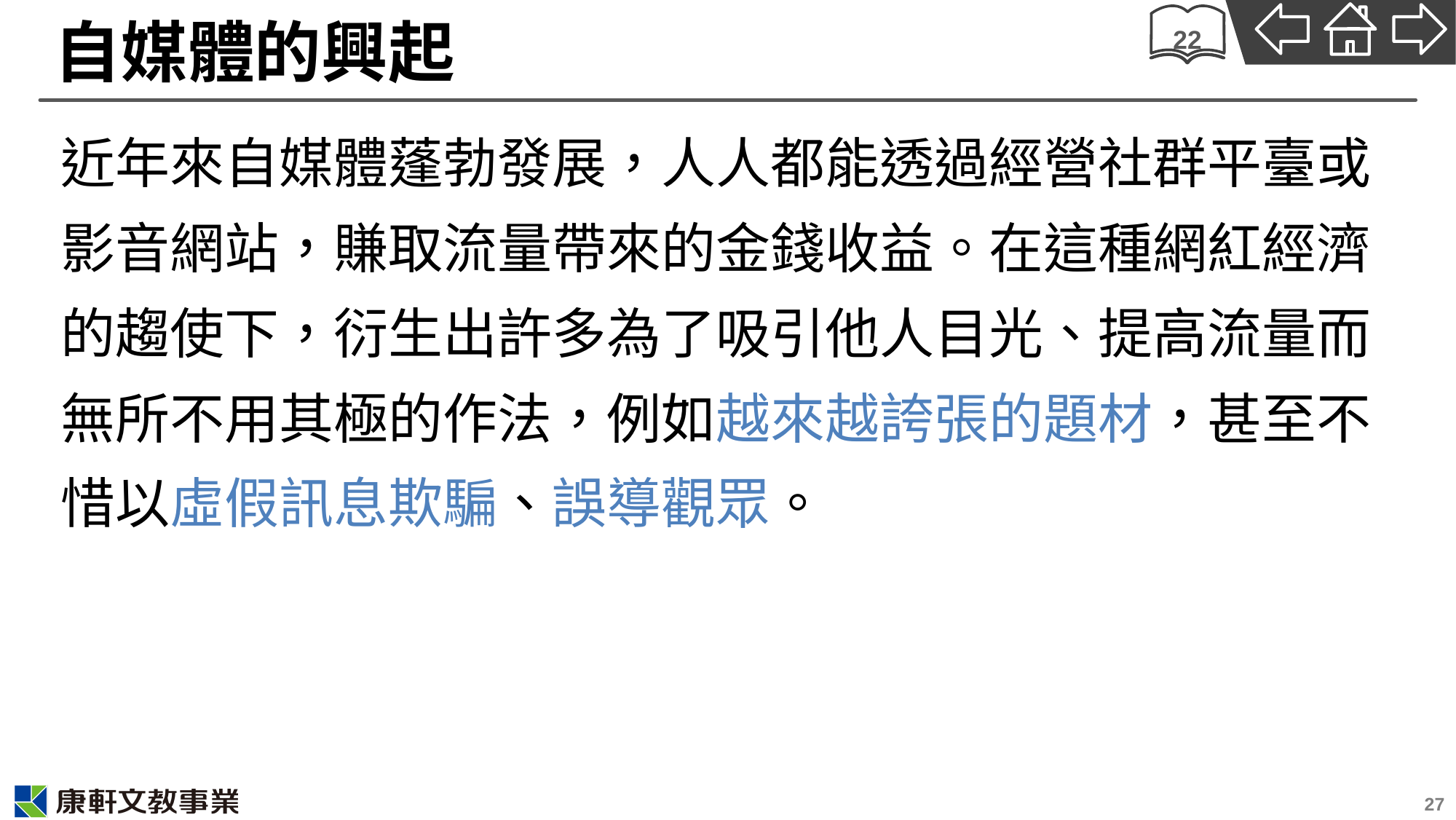

# 自媒體的興起
22
近年來自媒體蓬勃發展，人人都能透過經營社群平臺或影音網站，賺取流量帶來的金錢收益。在這種網紅經濟的趨使下，衍生出許多為了吸引他人目光、提高流量而無所不用其極的作法，例如越來越誇張的題材，甚至不惜以虛假訊息欺騙、誤導觀眾。
27